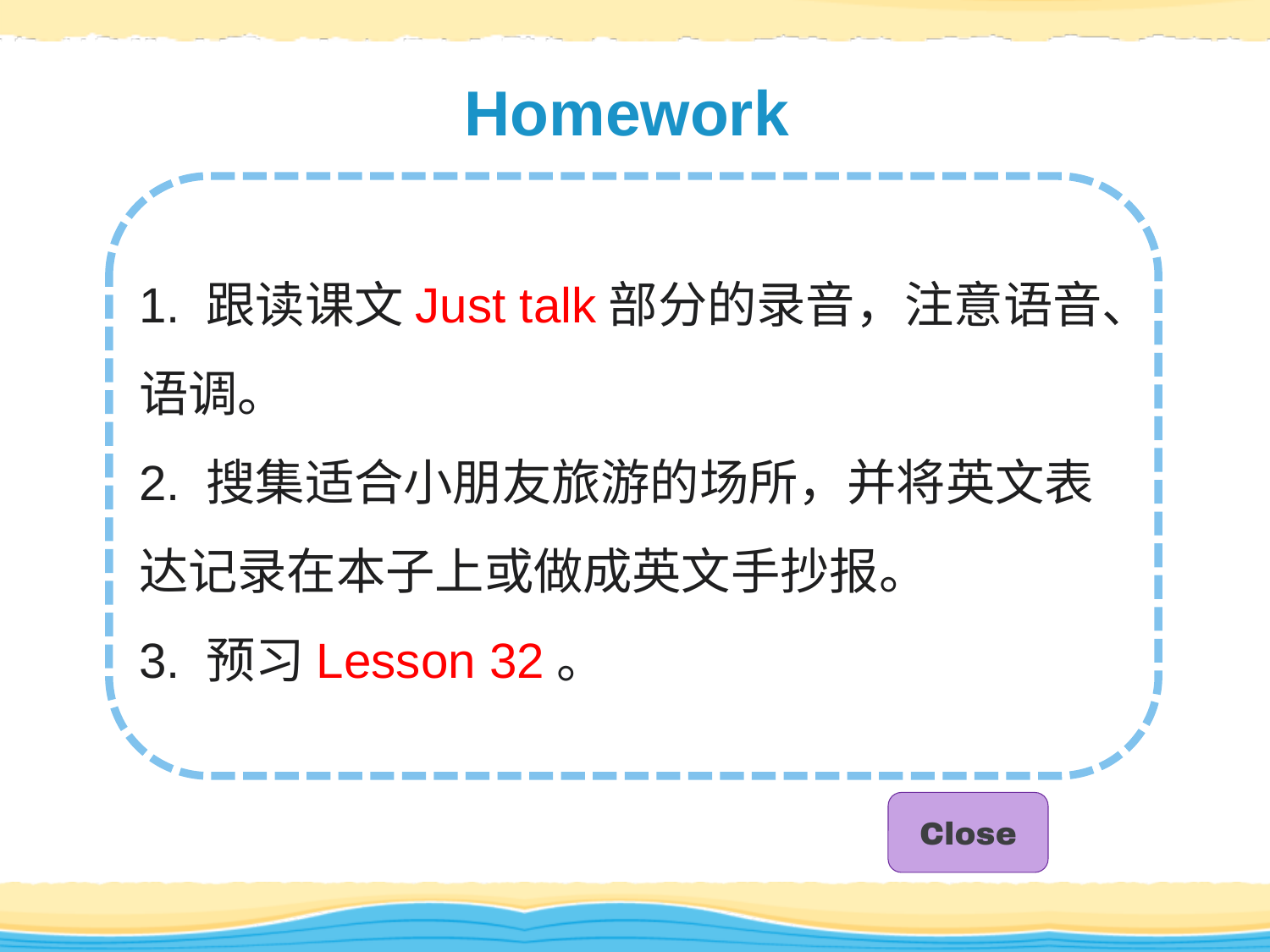

# Homework

1. 跟读课文Just talk部分的录音，注意语音、语调。
2. 搜集适合小朋友旅游的场所，并将英文表达记录在本子上或做成英文手抄报。
3. 预习Lesson 32。
Close